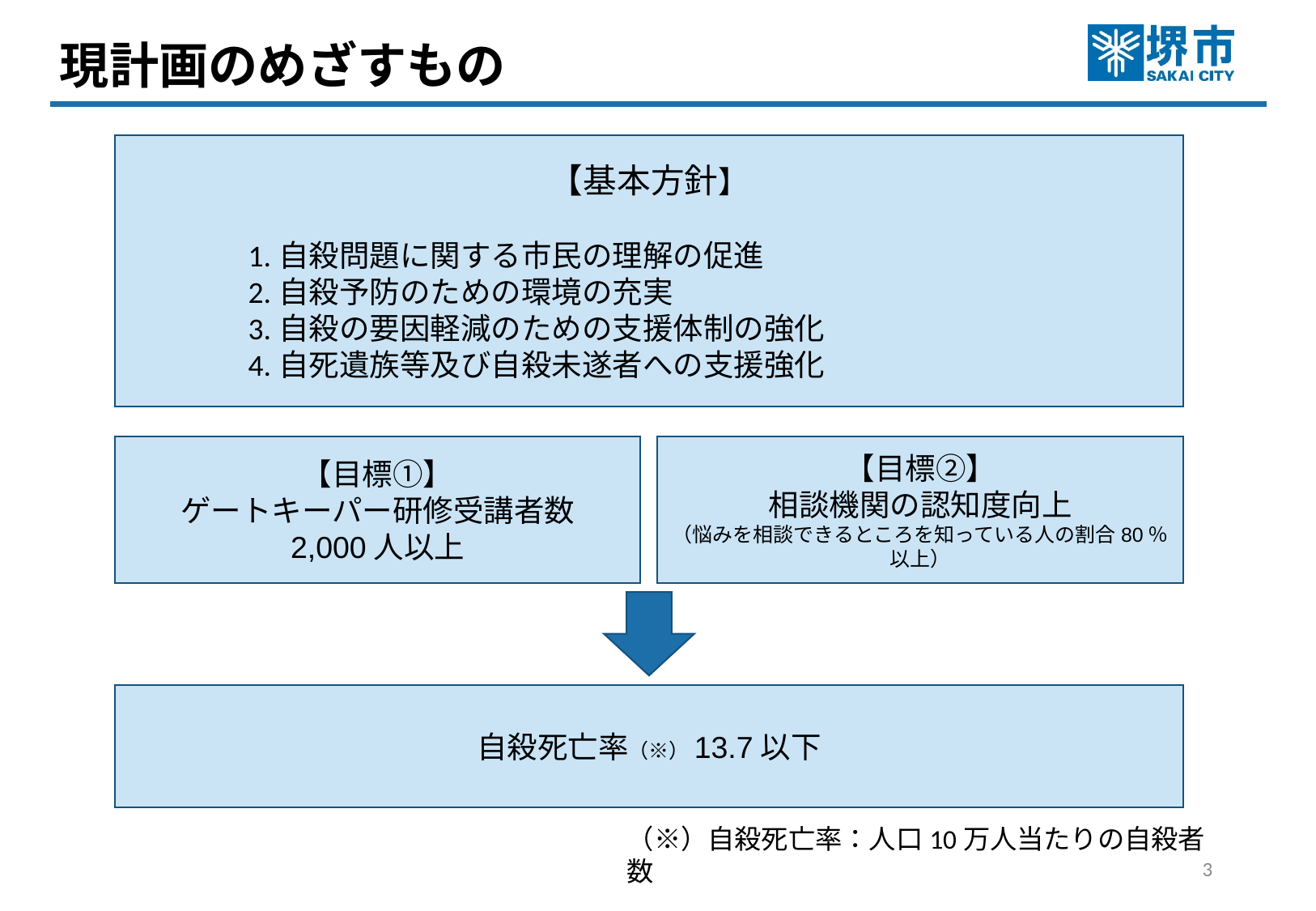

現計画のめざすもの
【基本方針】

	1.自殺問題に関する市民の理解の促進
	2.自殺予防のための環境の充実
	3.自殺の要因軽減のための支援体制の強化
	4.自死遺族等及び自殺未遂者への支援強化
【目標①】
ゲートキーパー研修受講者数
2,000人以上
【目標②】
相談機関の認知度向上
（悩みを相談できるところを知っている人の割合80％以上）

自殺死亡率（※）13.7以下
（※）自殺死亡率：人口10万人当たりの自殺者数
3